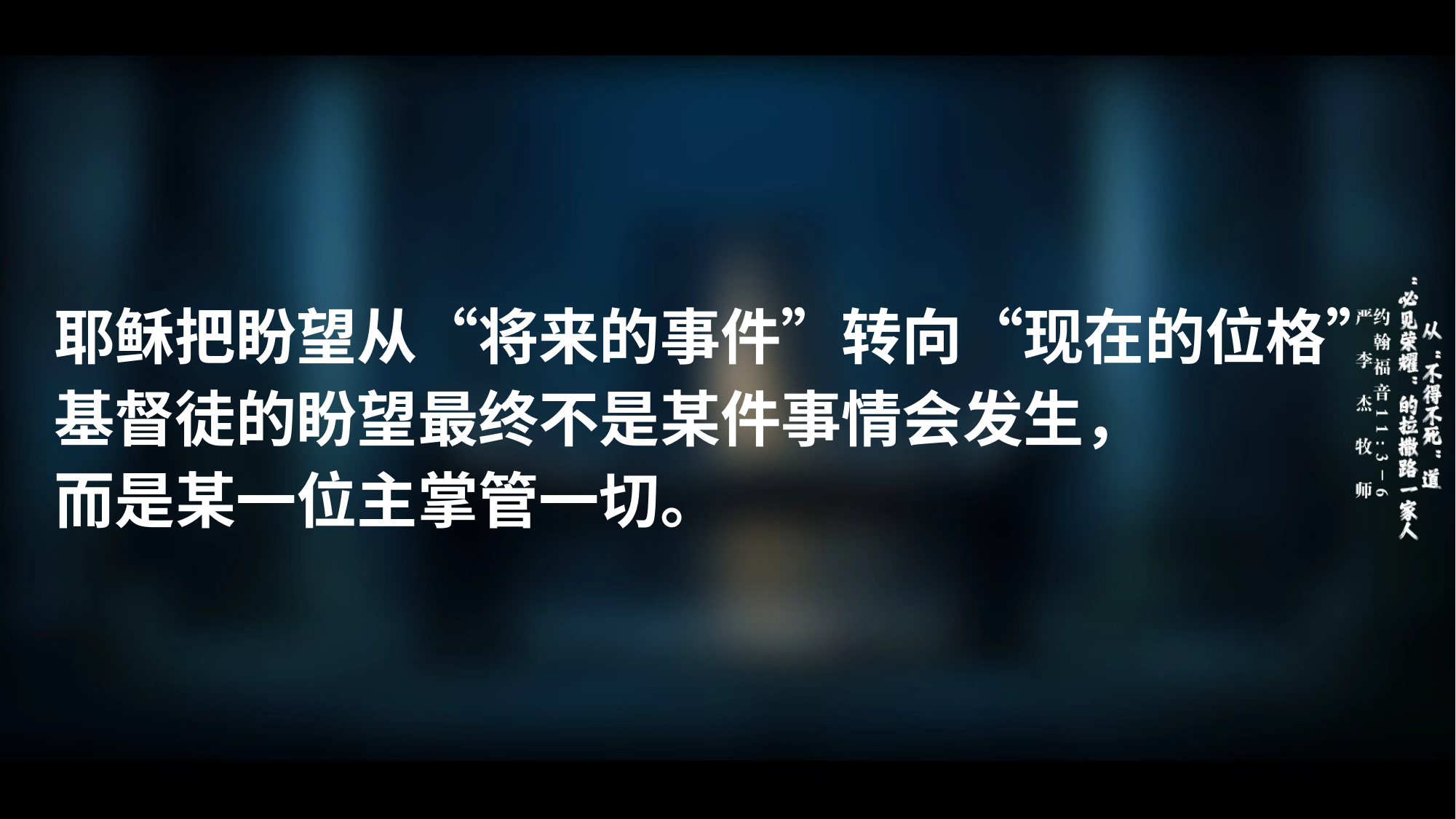

耶稣把盼望从“将来的事件”转向“现在的位格”
基督徒的盼望最终不是某件事情会发生，
而是某一位主掌管一切。